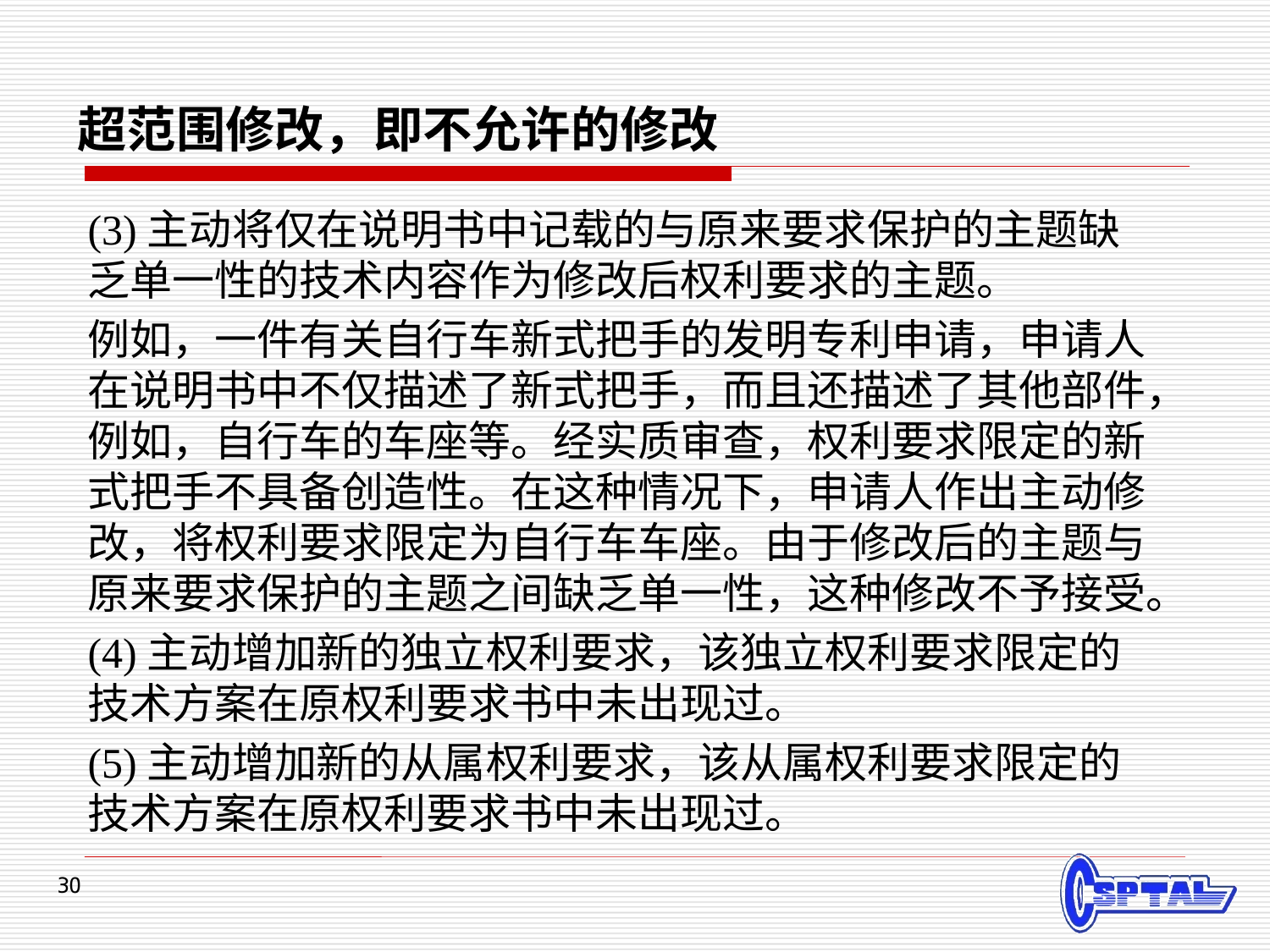

# 超范围修改，即不允许的修改
(3)主动将仅在说明书中记载的与原来要求保护的主题缺乏单一性的技术内容作为修改后权利要求的主题。
例如，一件有关自行车新式把手的发明专利申请，申请人在说明书中不仅描述了新式把手，而且还描述了其他部件，例如，自行车的车座等。经实质审查，权利要求限定的新式把手不具备创造性。在这种情况下，申请人作出主动修改，将权利要求限定为自行车车座。由于修改后的主题与原来要求保护的主题之间缺乏单一性，这种修改不予接受。
(4)主动增加新的独立权利要求，该独立权利要求限定的技术方案在原权利要求书中未出现过。
(5)主动增加新的从属权利要求，该从属权利要求限定的技术方案在原权利要求书中未出现过。
30